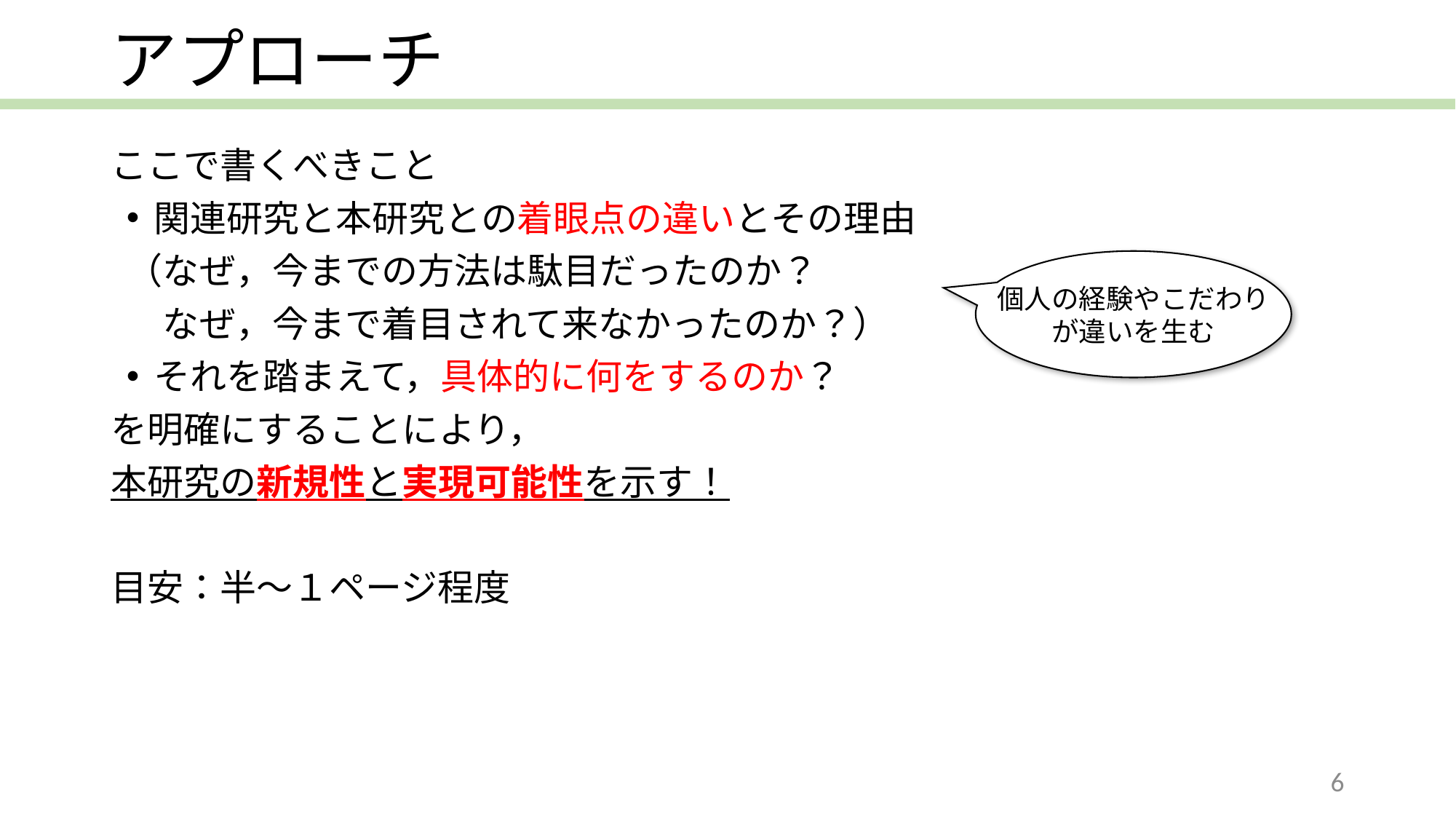

# アプローチ
ここで書くべきこと
関連研究と本研究との着眼点の違いとその理由
（なぜ，今までの方法は駄目だったのか？
　なぜ，今まで着目されて来なかったのか？）
それを踏まえて，具体的に何をするのか？
を明確にすることにより，
本研究の新規性と実現可能性を示す！

目安：半～１ページ程度

個人の経験やこだわり
が違いを生む
6